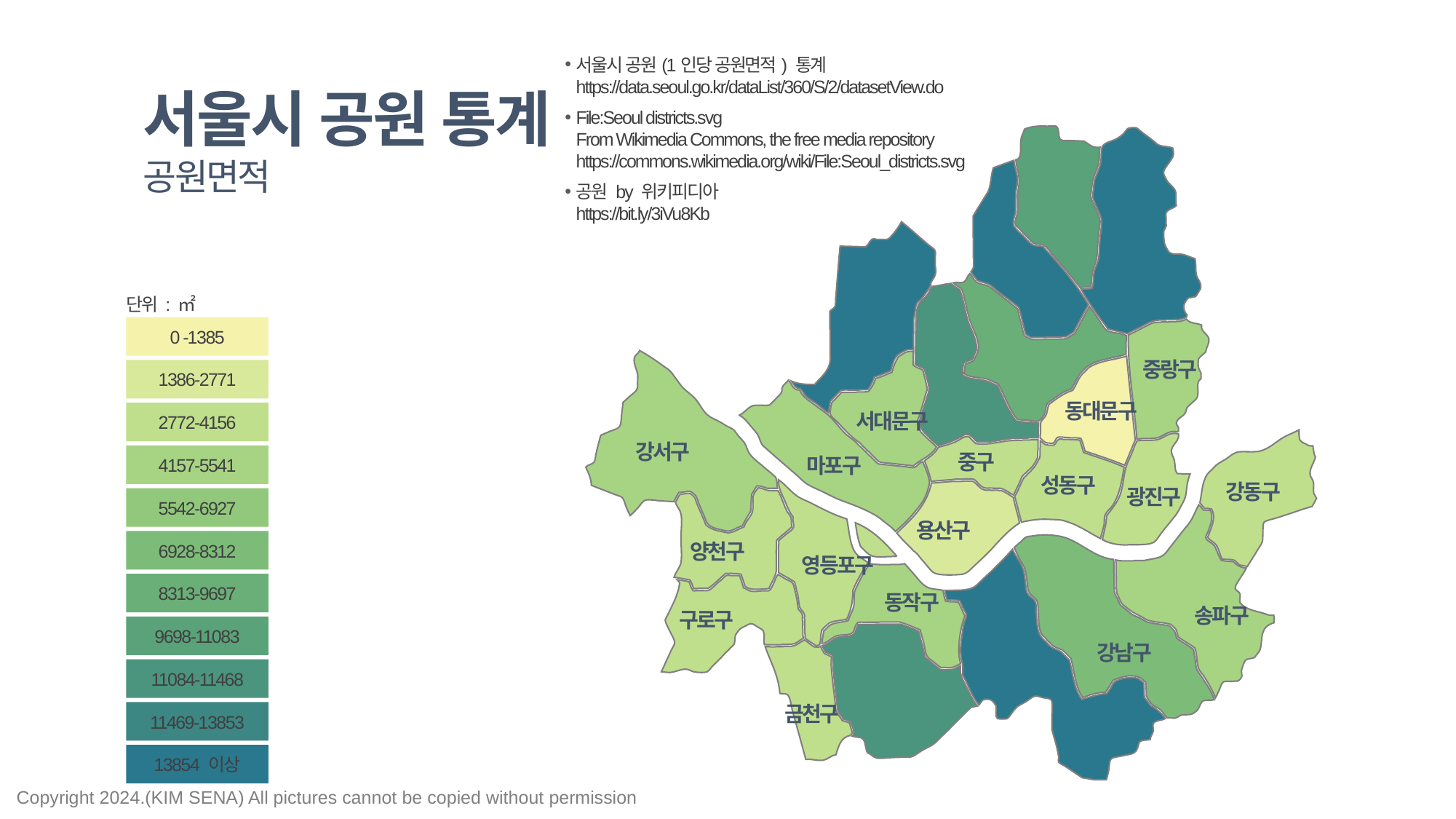

서울시 공원(1인당 공원면적) 통계
https://data.seoul.go.kr/dataList/360/S/2/datasetView.do
File:Seoul districts.svg
From Wikimedia Commons, the free media repository
https://commons.wikimedia.org/wiki/File:Seoul_districts.svg
공원 by 위키피디아
https://bit.ly/3iVu8Kb
서울시 공원 통계
공원면적

도봉구

강북구
노원구

은평구

중랑구

성북구

종로구

동대문구
서대문구

강서구

중구
마포구
성동구
강동구
광진구

용산구
양천구

영등포구

동작구
송파구
구로구

서초구
강남구

관악구
금천구
단위 : ㎡
0 -1385
1386-2771
2772-4156
4157-5541
5542-6927
6928-8312
8313-9697
9698-11083
11084-11468
11469-13853
13854 이상